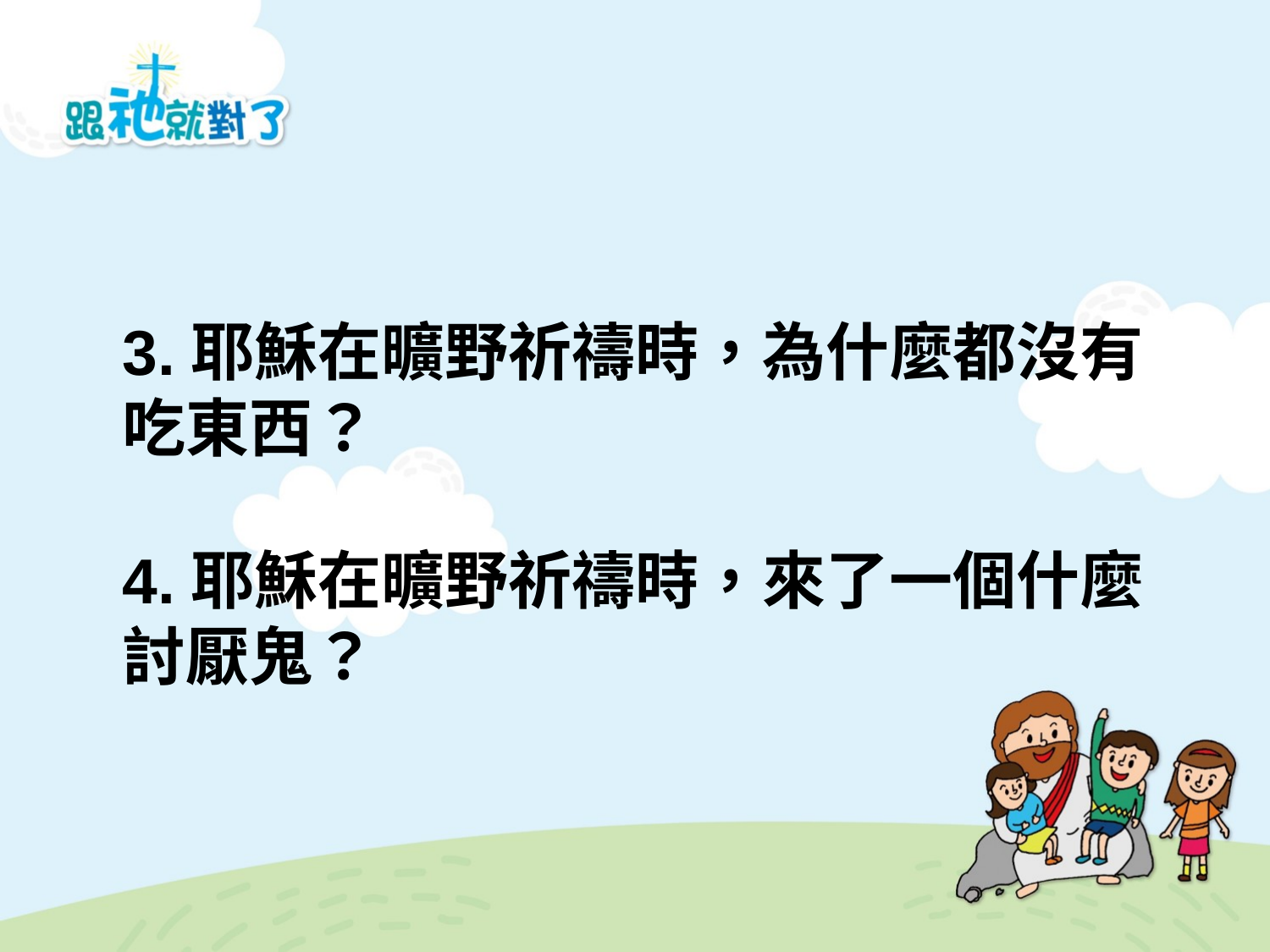

3.耶穌在曠野祈禱時，為什麼都沒有吃東西？

4.耶穌在曠野祈禱時，來了一個什麼討厭鬼？